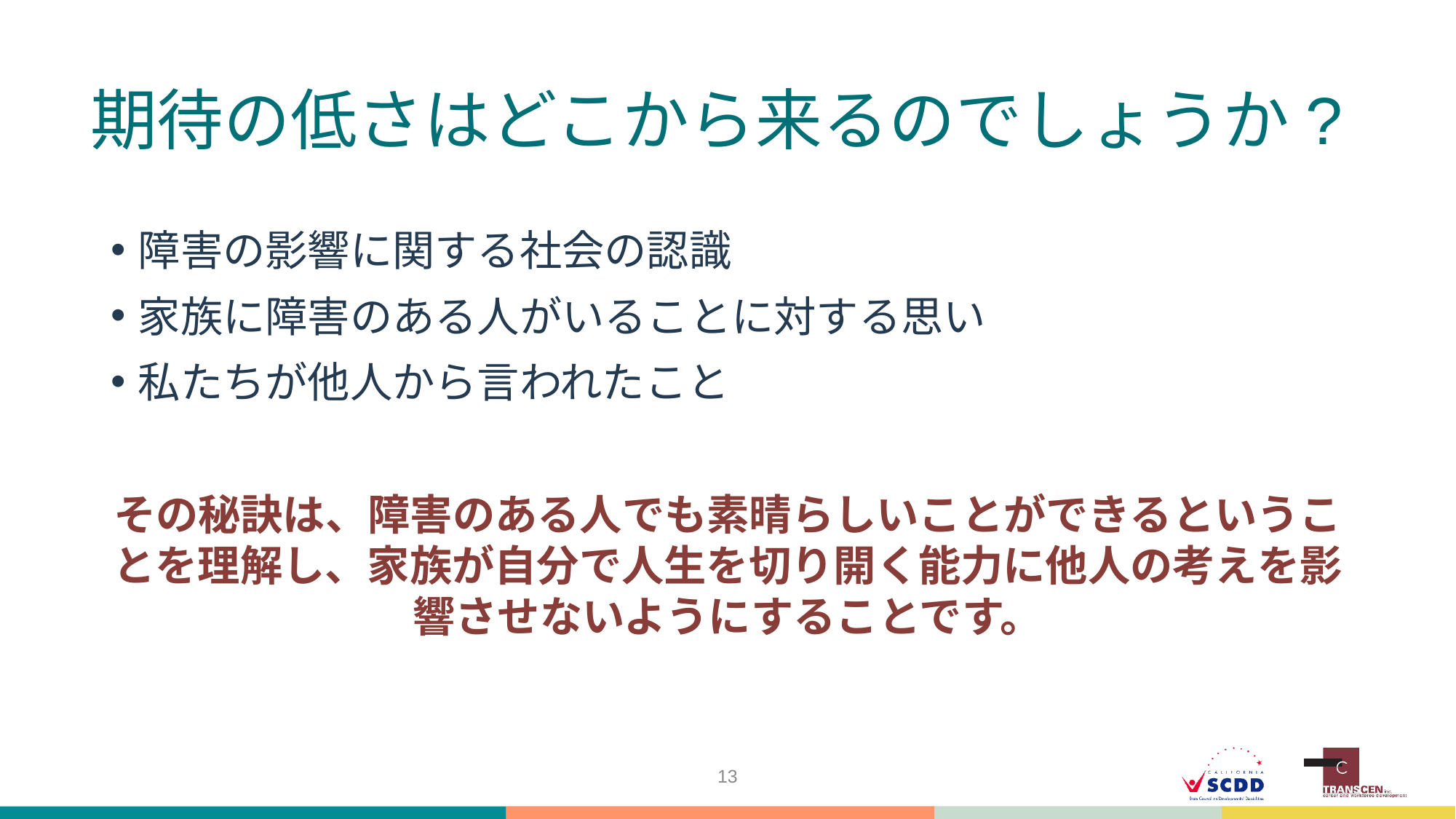

# 期待の低さはどこから来るのでしょうか?
障害の影響に関する社会の認識
家族に障害のある人がいることに対する思い
私たちが他人から言われたこと

その秘訣は、障害のある人でも素晴らしいことができるということを理解し、家族が自分で人生を切り開く能力に他人の考えを影響させないようにすることです。
13